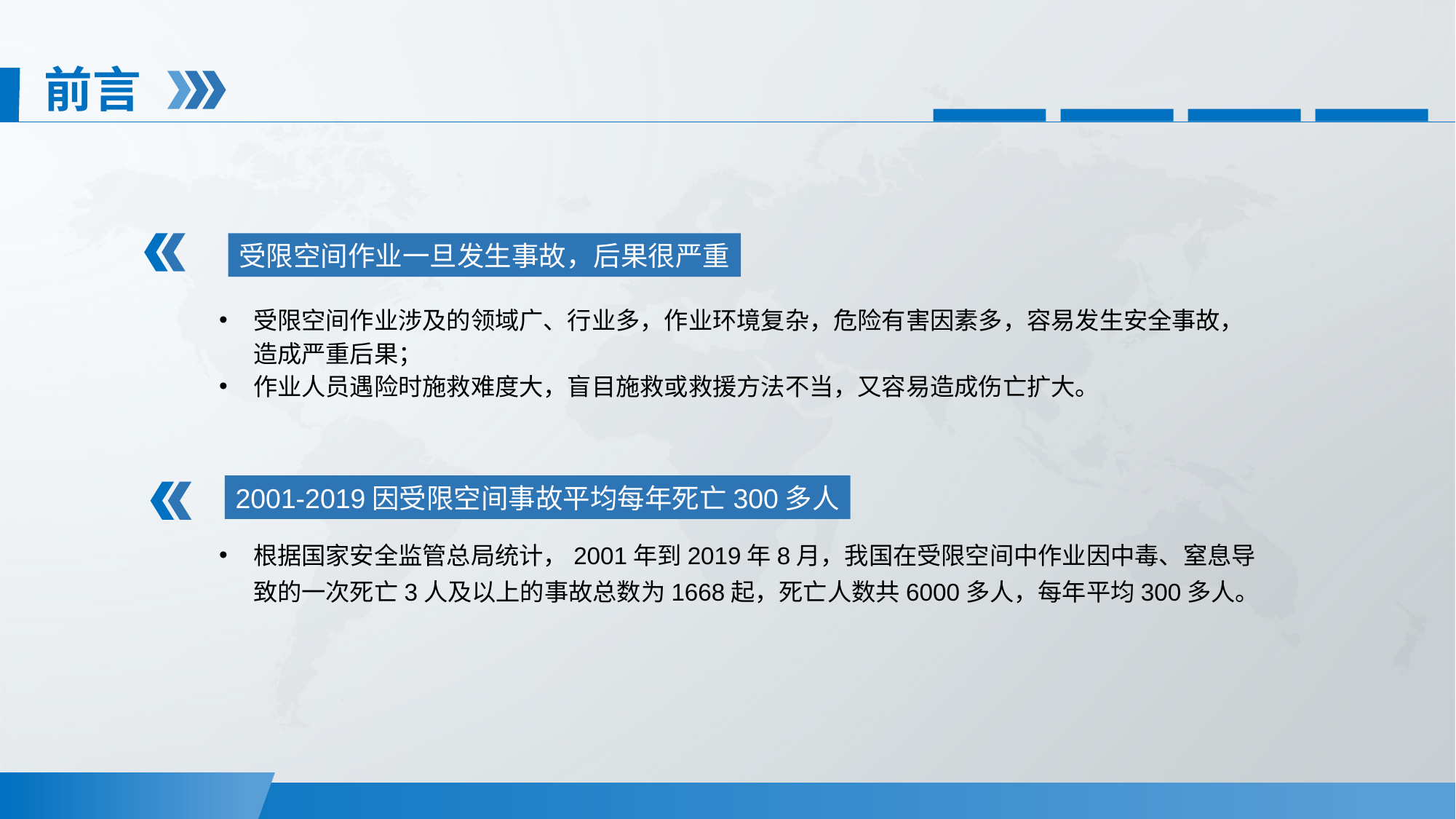

前言

受限空间作业一旦发生事故，后果很严重
受限空间作业涉及的领域广、行业多，作业环境复杂，危险有害因素多，容易发生安全事故，造成严重后果；
作业人员遇险时施救难度大，盲目施救或救援方法不当，又容易造成伤亡扩大。

2001-2019因受限空间事故平均每年死亡300多人

根据国家安全监管总局统计，2001年到2019年8月，我国在受限空间中作业因中毒、窒息导致的一次死亡3人及以上的事故总数为1668起，死亡人数共6000多人，每年平均300多人。